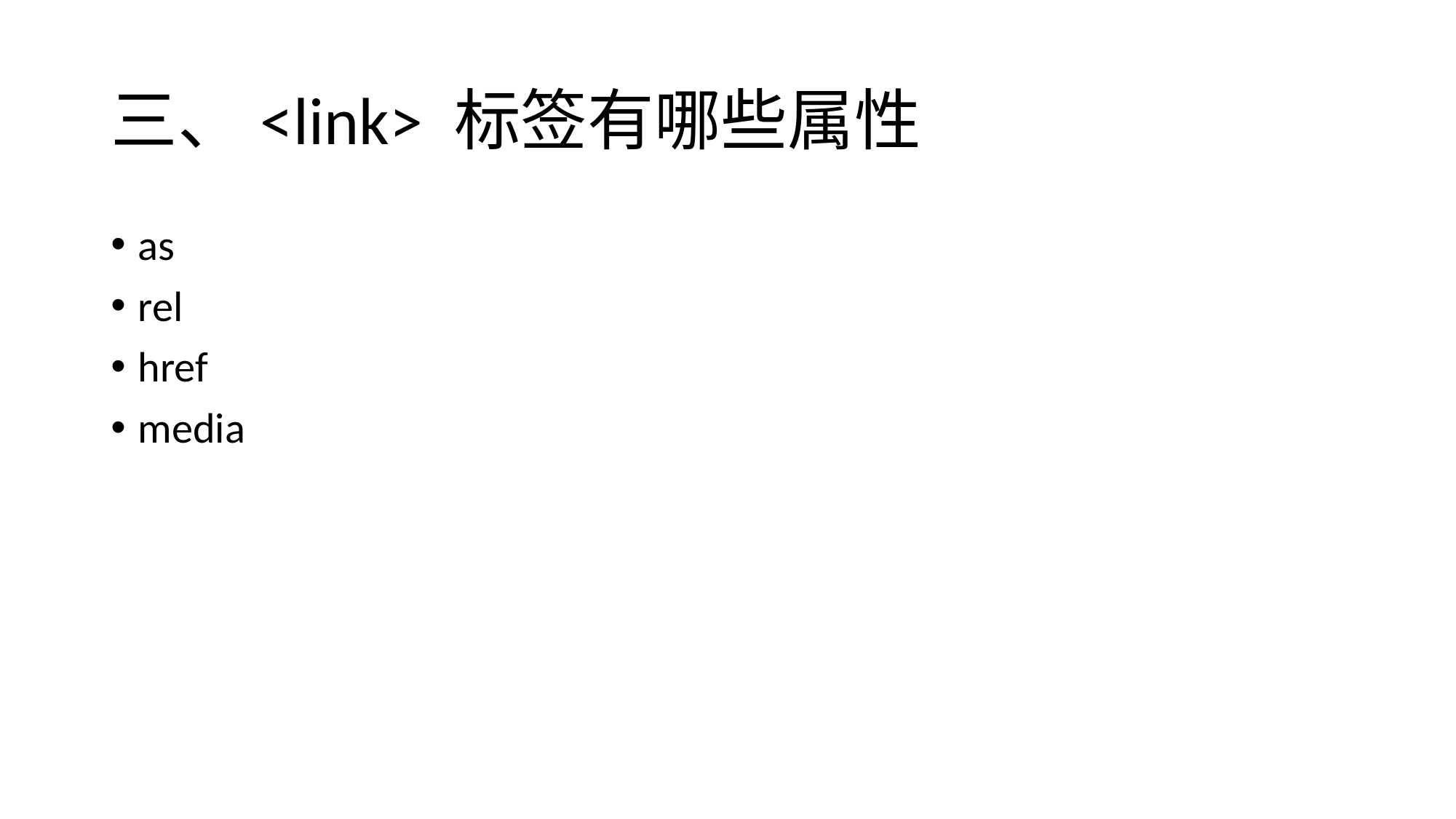

# 三、<link> 标签有哪些属性
as
rel
href
media